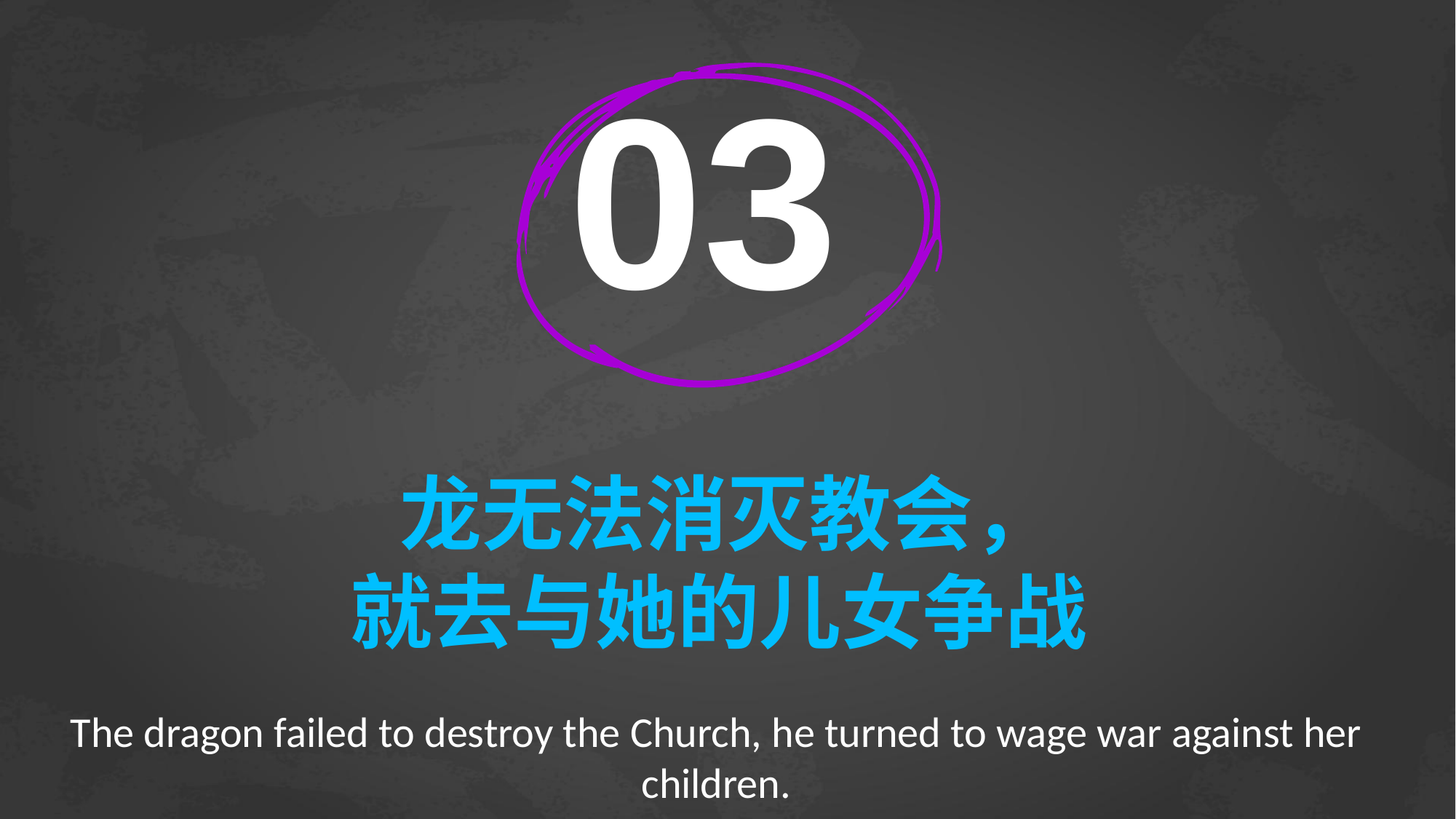

03
# 龙无法消灭教会， 就去与她的儿女争战
The dragon failed to destroy the Church, he turned to wage war against her children.